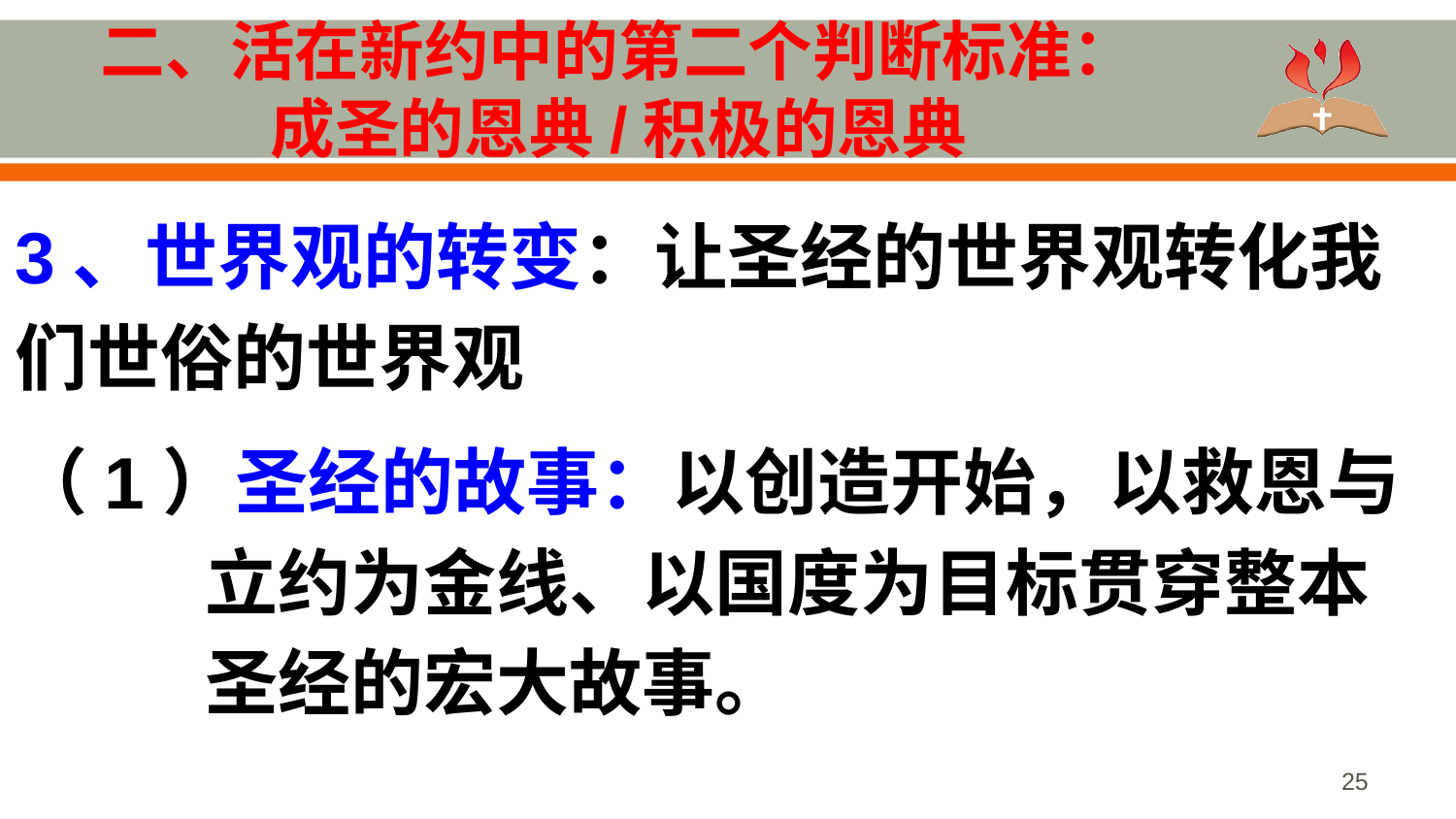

# 二、活在新约中的第二个判断标准： 成圣的恩典/积极的恩典
3、世界观的转变：让圣经的世界观转化我们世俗的世界观
（1）圣经的故事：以创造开始，以救恩与立约为金线、以国度为目标贯穿整本圣经的宏大故事。

25